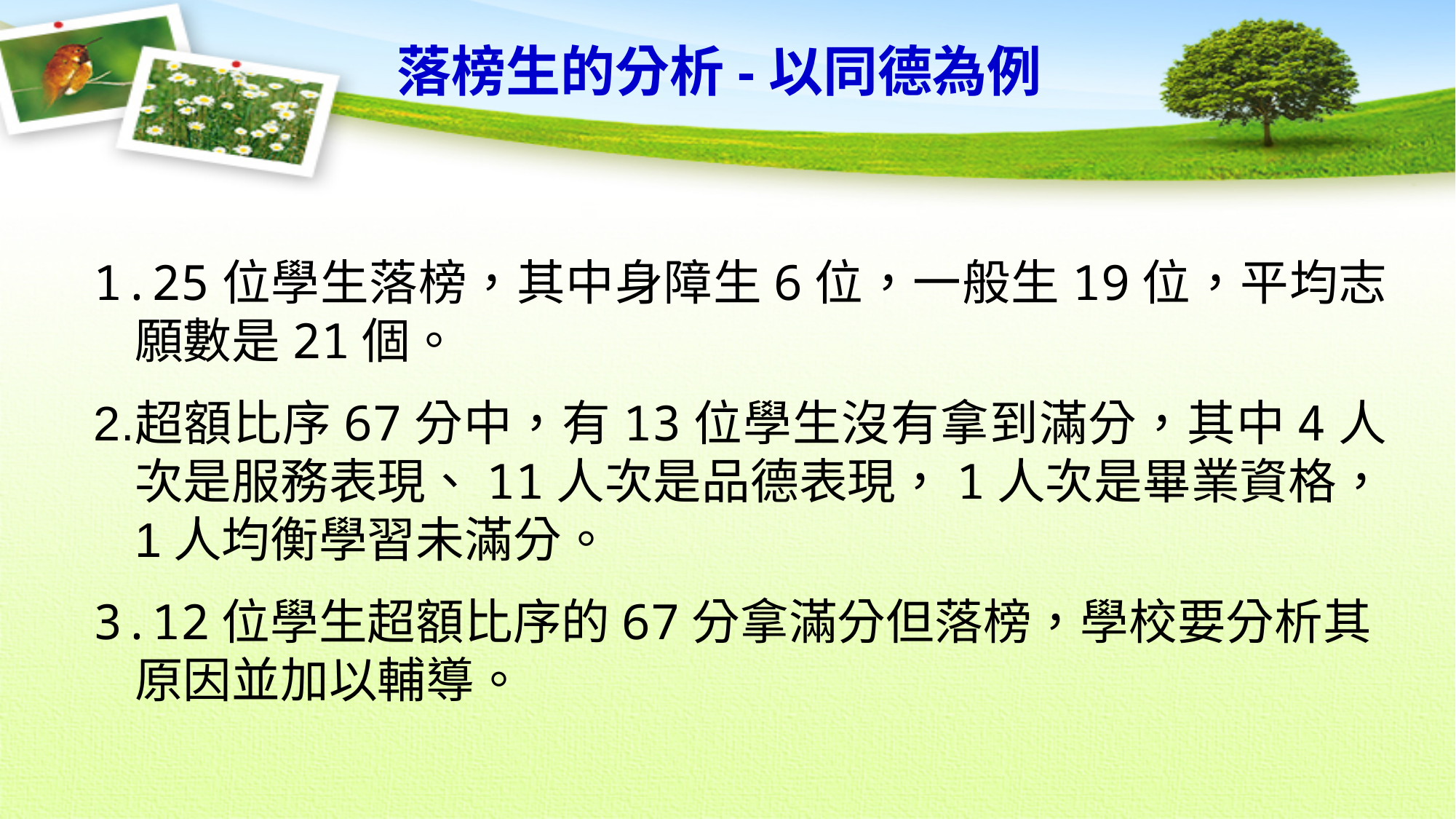

落榜生的分析-以同德為例
25位學生落榜，其中身障生6位，一般生19位，平均志願數是21個。
超額比序67分中，有13位學生沒有拿到滿分，其中4人次是服務表現、11人次是品德表現，1人次是畢業資格，1人均衡學習未滿分。
12位學生超額比序的67分拿滿分但落榜，學校要分析其原因並加以輔導。